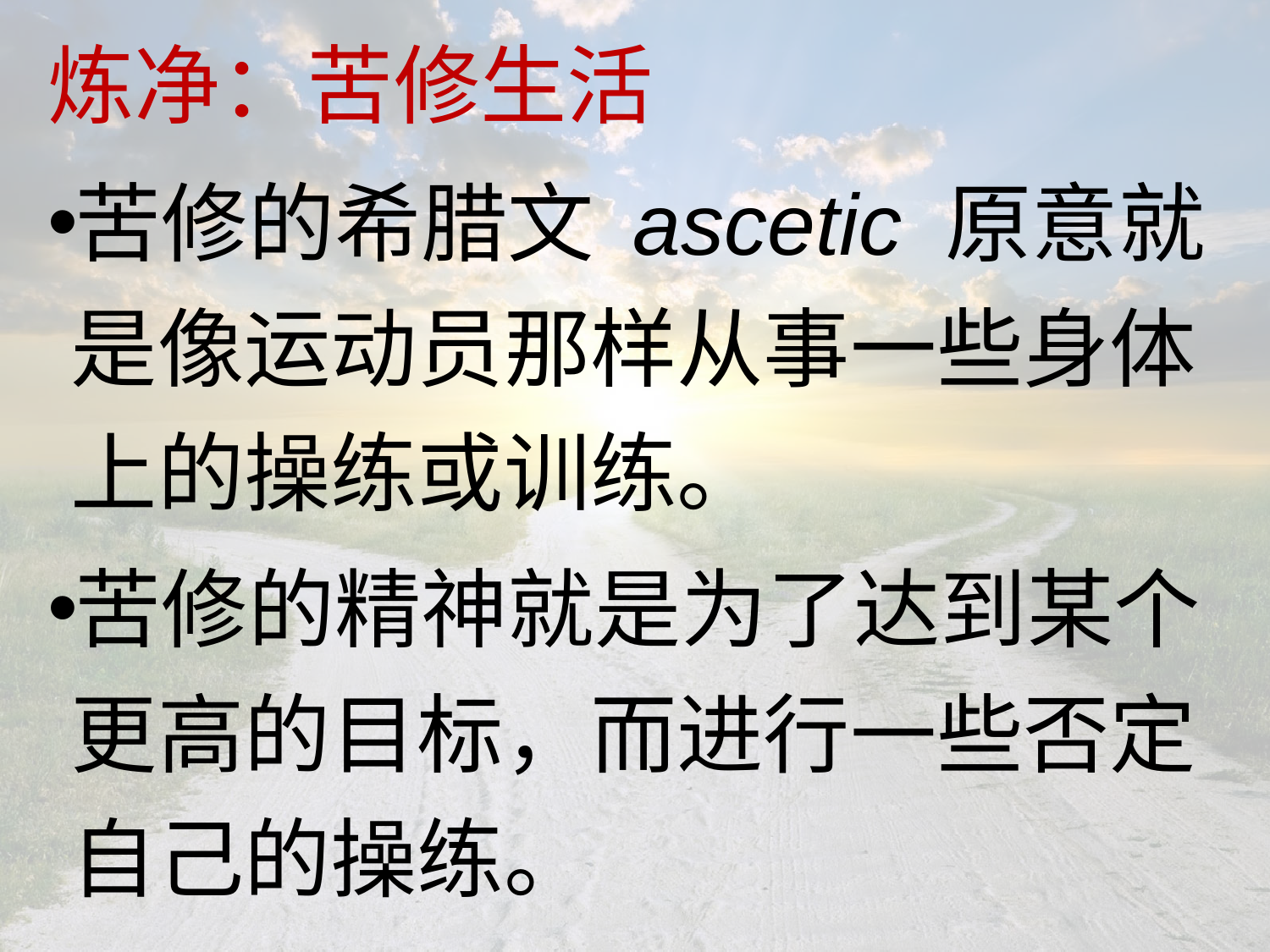

#
炼净：苦修生活
苦修的希腊文 ascetic 原意就是像运动员那样从事一些身体上的操练或训练。
苦修的精神就是为了达到某个更高的目标，而进行一些否定自己的操练。